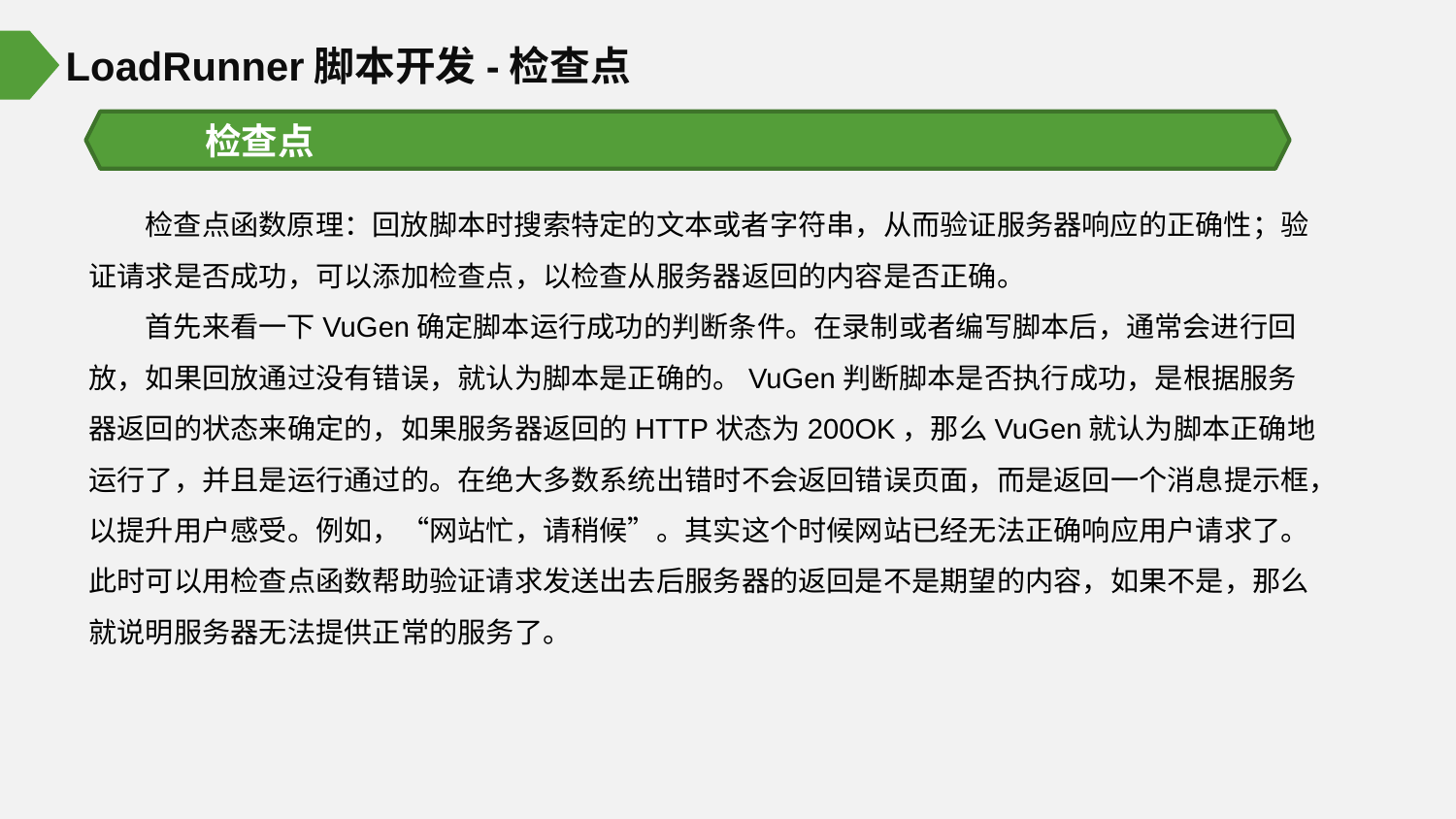

LoadRunner脚本开发-检查点
检查点
检查点函数原理：回放脚本时搜索特定的文本或者字符串，从而验证服务器响应的正确性；验证请求是否成功，可以添加检查点，以检查从服务器返回的内容是否正确。
首先来看一下VuGen确定脚本运行成功的判断条件。在录制或者编写脚本后，通常会进行回放，如果回放通过没有错误，就认为脚本是正确的。VuGen判断脚本是否执行成功，是根据服务器返回的状态来确定的，如果服务器返回的HTTP状态为200OK，那么VuGen就认为脚本正确地运行了，并且是运行通过的。在绝大多数系统出错时不会返回错误页面，而是返回一个消息提示框，以提升用户感受。例如，“网站忙，请稍候”。其实这个时候网站已经无法正确响应用户请求了。此时可以用检查点函数帮助验证请求发送出去后服务器的返回是不是期望的内容，如果不是，那么就说明服务器无法提供正常的服务了。